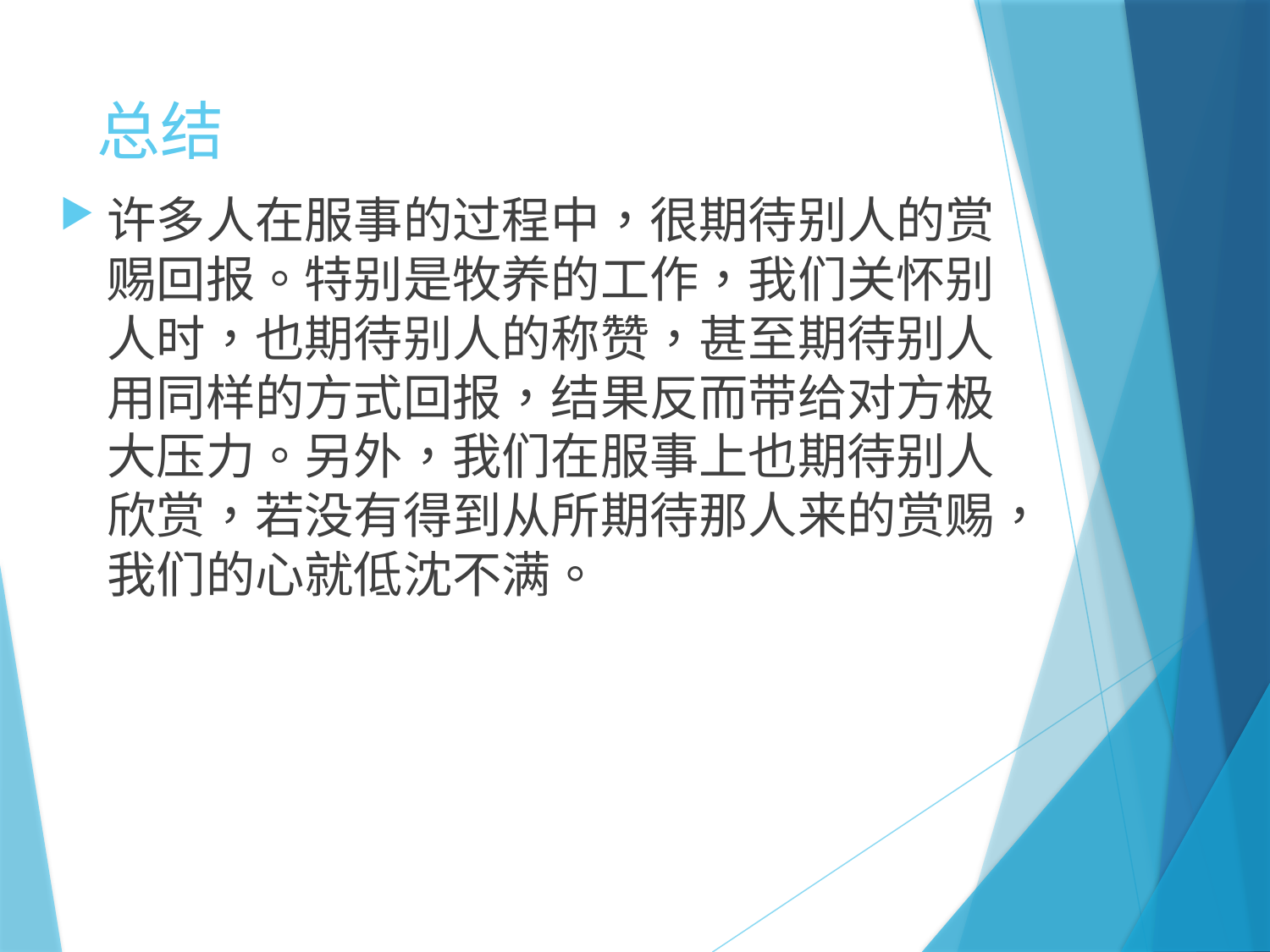

# 总结
许多人在服事的过程中，很期待别人的赏赐回报。特别是牧养的工作，我们关怀别人时，也期待别人的称赞，甚至期待别人用同样的方式回报，结果反而带给对方极大压力。另外，我们在服事上也期待别人欣赏，若没有得到从所期待那人来的赏赐，我们的心就低沈不满。